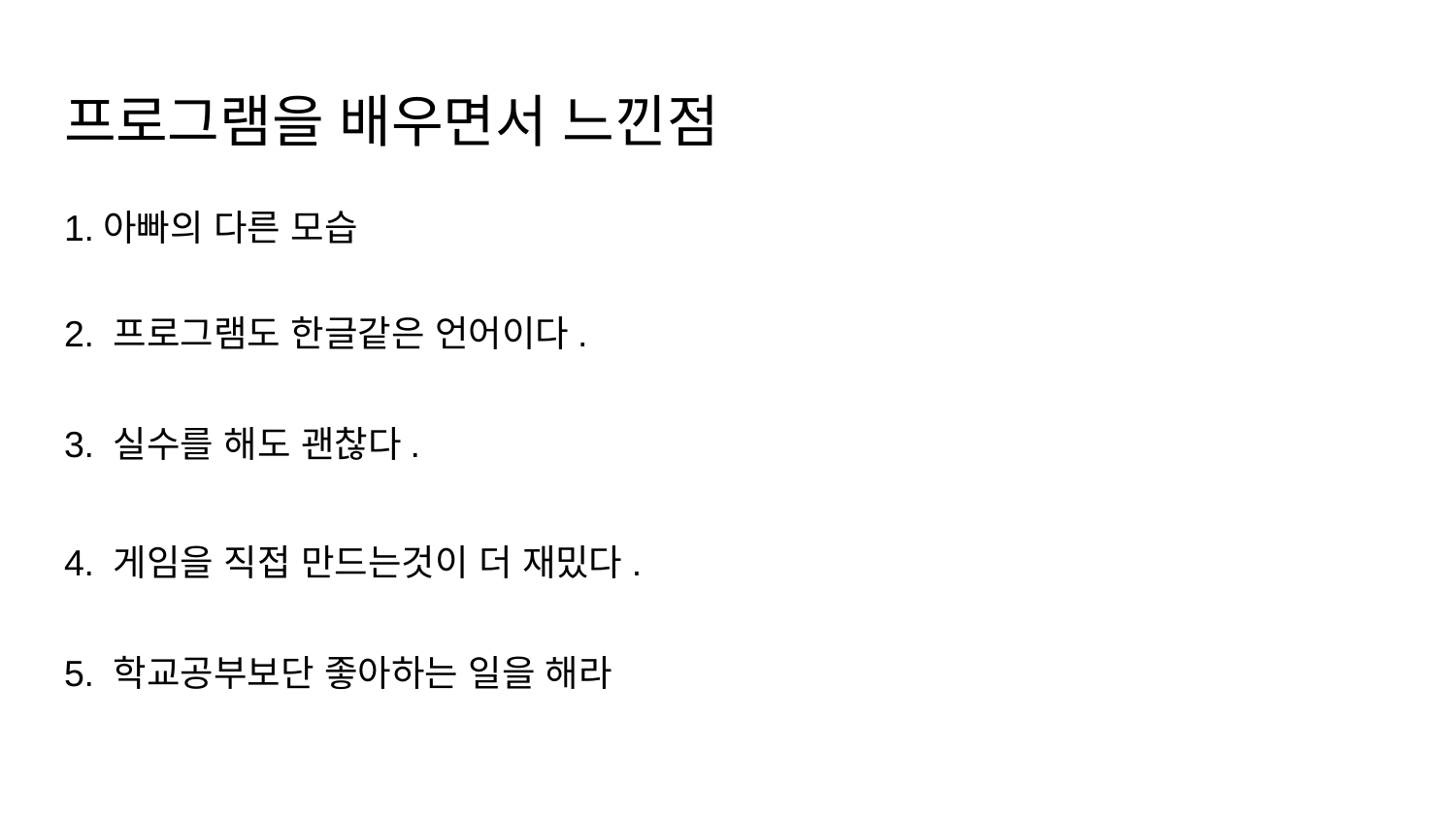

# 프로그램을 배우면서 느낀점
1.아빠의 다른 모습
2. 프로그램도 한글같은 언어이다.
3. 실수를 해도 괜찮다.
4. 게임을 직접 만드는것이 더 재밌다.

5. 학교공부보단 좋아하는 일을 해라